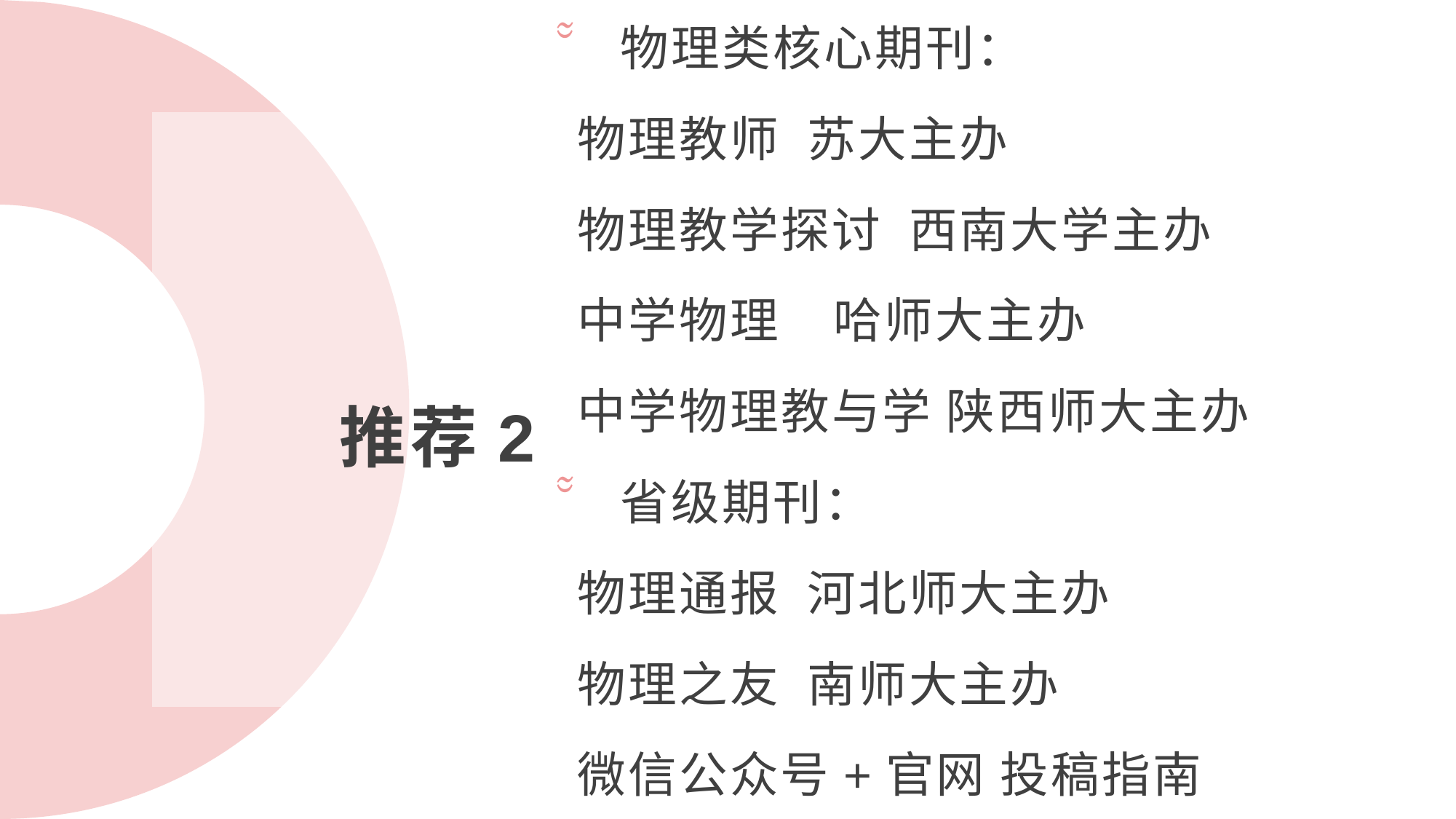

物理类核心期刊：
物理教师  苏大主办
物理教学探讨  西南大学主办
中学物理    哈师大主办
中学物理教与学 陕西师大主办
省级期刊：
物理通报  河北师大主办
物理之友  南师大主办
微信公众号+官网 投稿指南

      推荐2